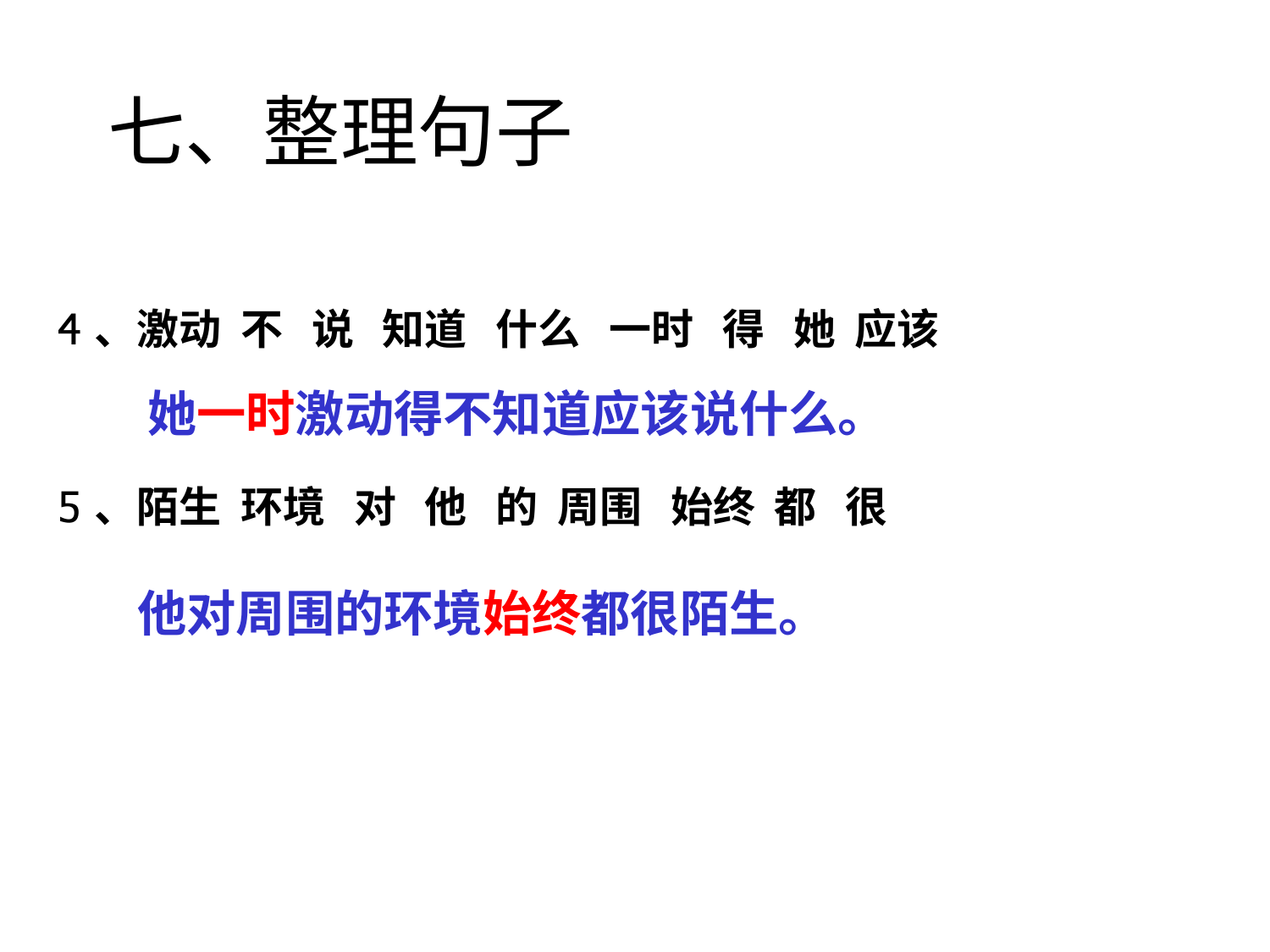

# 七、整理句子
4、激动  不   说   知道   什么   一时   得   她  应该

5、陌生  环境   对   他   的  周围   始终  都   很

她一时激动得不知道应该说什么。
他对周围的环境始终都很陌生。